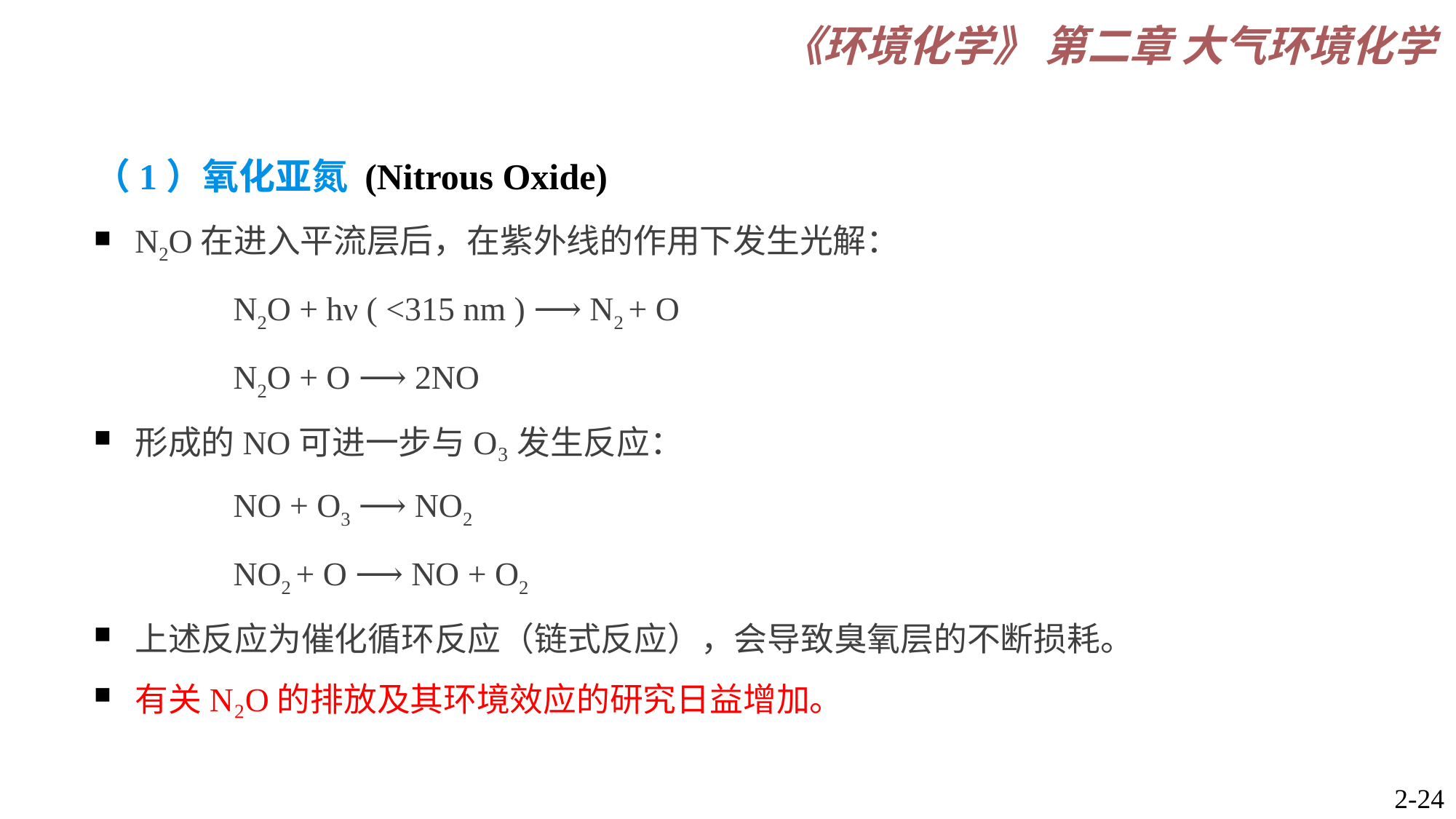

（1）氧化亚氮 (Nitrous Oxide)
N2O在进入平流层后，在紫外线的作用下发生光解：
N2​O + hν ( <315 nm ) ⟶ N2 ​+ O
N2​O + O ⟶ 2NO
形成的NO可进一步与O₃发生反应：
NO + O3​ ⟶ NO2
NO2 ​+ O ⟶ NO + O2​
上述反应为催化循环反应（链式反应），会导致臭氧层的不断损耗。
有关N₂O的排放及其环境效应的研究日益增加。
2-24